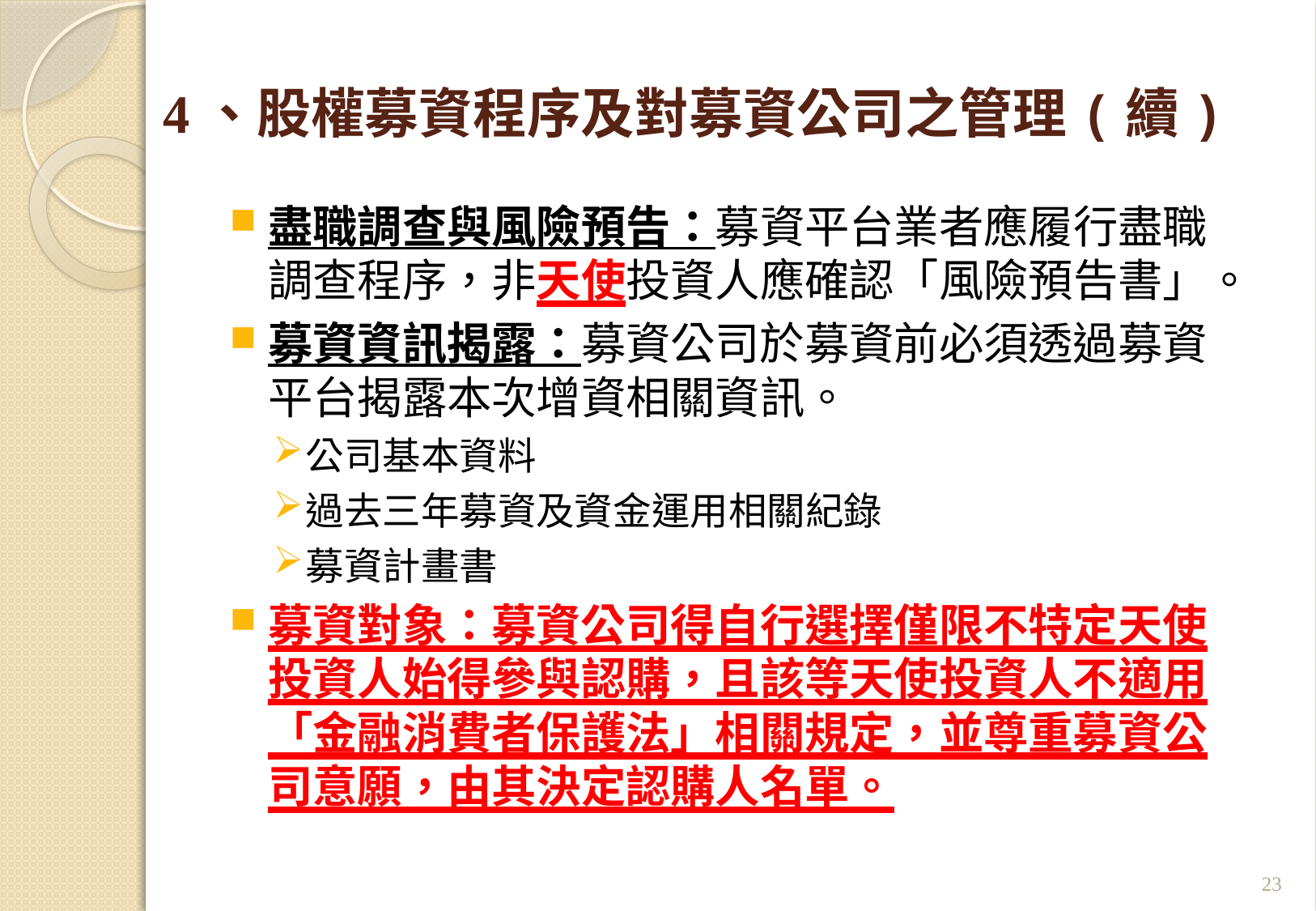

# 4、股權募資程序及對募資公司之管理(續)
盡職調查與風險預告：募資平台業者應履行盡職調查程序，非天使投資人應確認「風險預告書」。
募資資訊揭露：募資公司於募資前必須透過募資平台揭露本次增資相關資訊。
公司基本資料
過去三年募資及資金運用相關紀錄
募資計畫書
募資對象：募資公司得自行選擇僅限不特定天使投資人始得參與認購，且該等天使投資人不適用「金融消費者保護法」相關規定，並尊重募資公司意願，由其決定認購人名單。
23